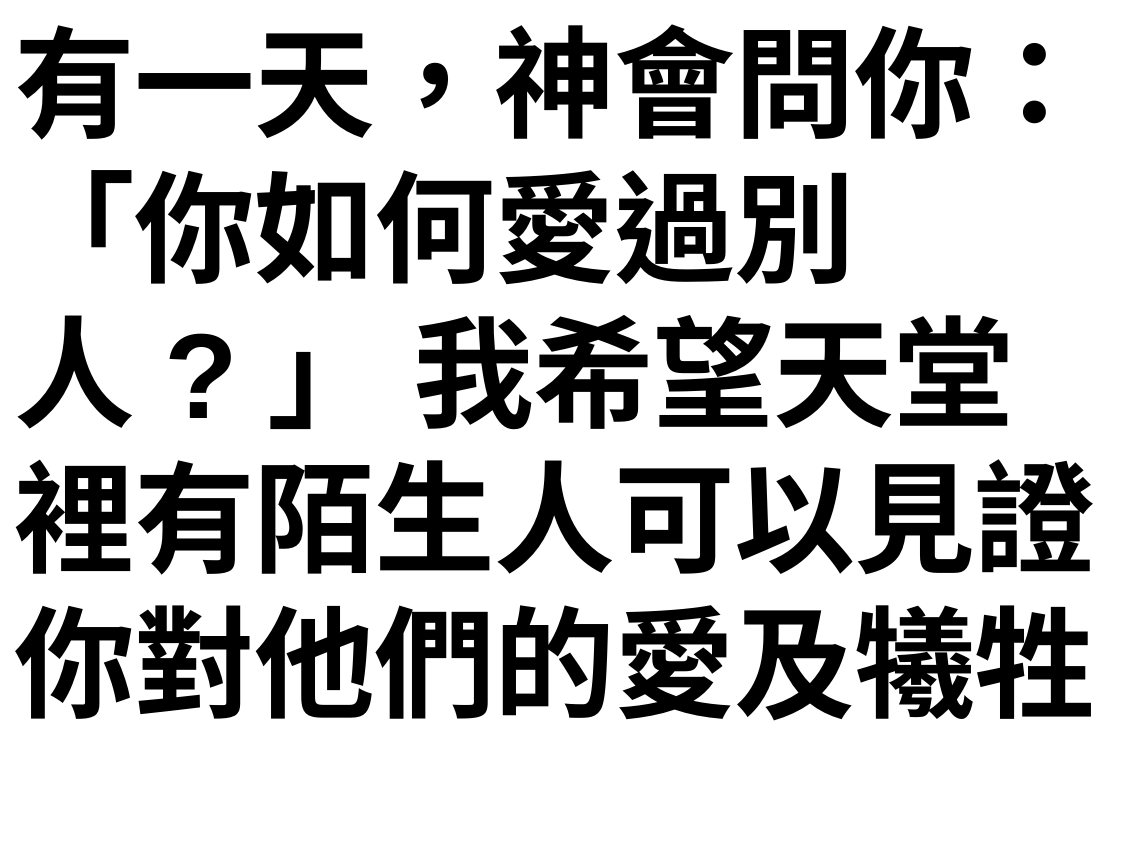

有一天，神會問你：「你如何愛過別人?」 我希望天堂裡有陌生人可以見證你對他們的愛及犧牲。